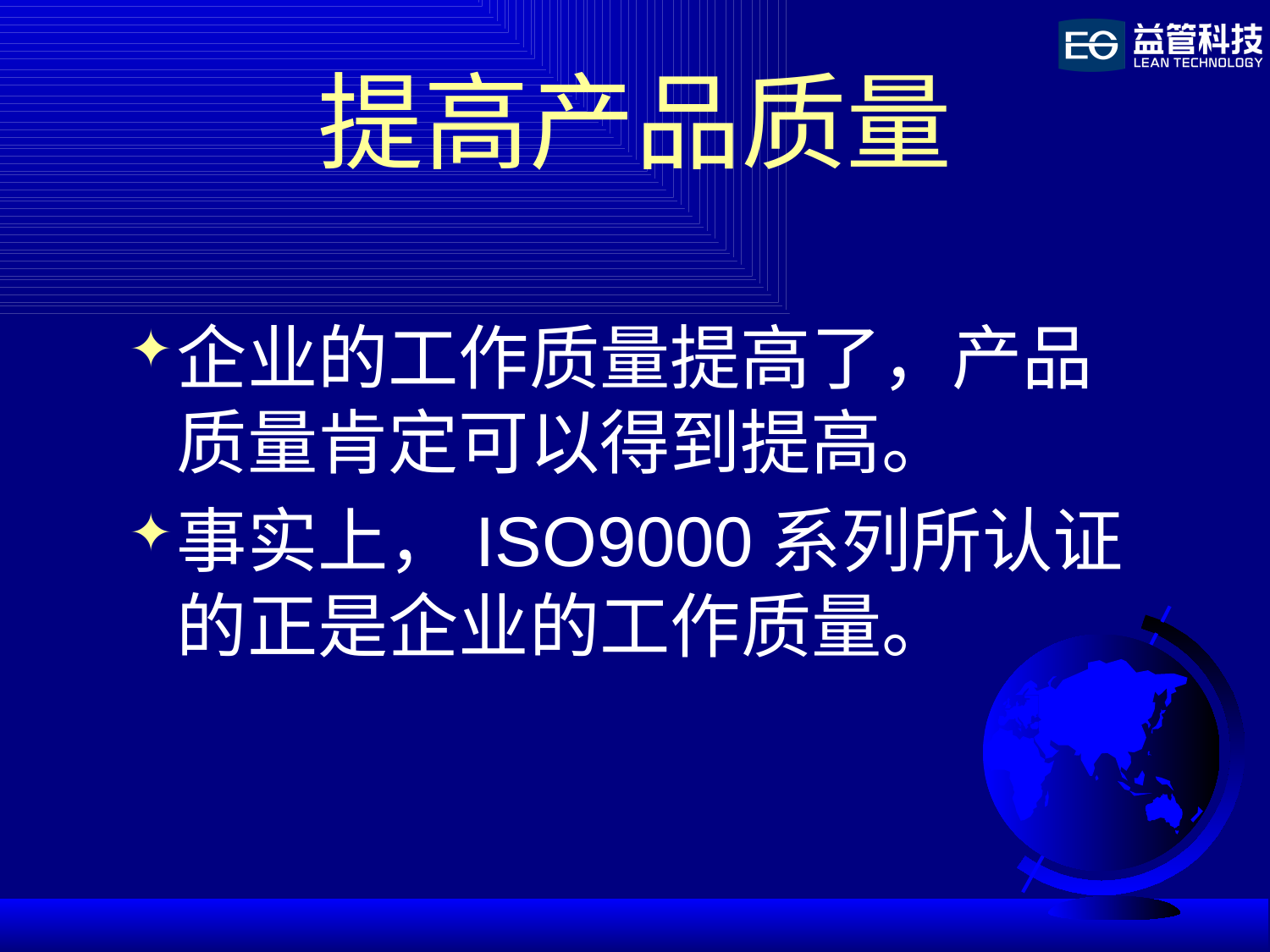

# 提高产品质量
企业的工作质量提高了，产品质量肯定可以得到提高。
事实上，ISO9000系列所认证的正是企业的工作质量。
20